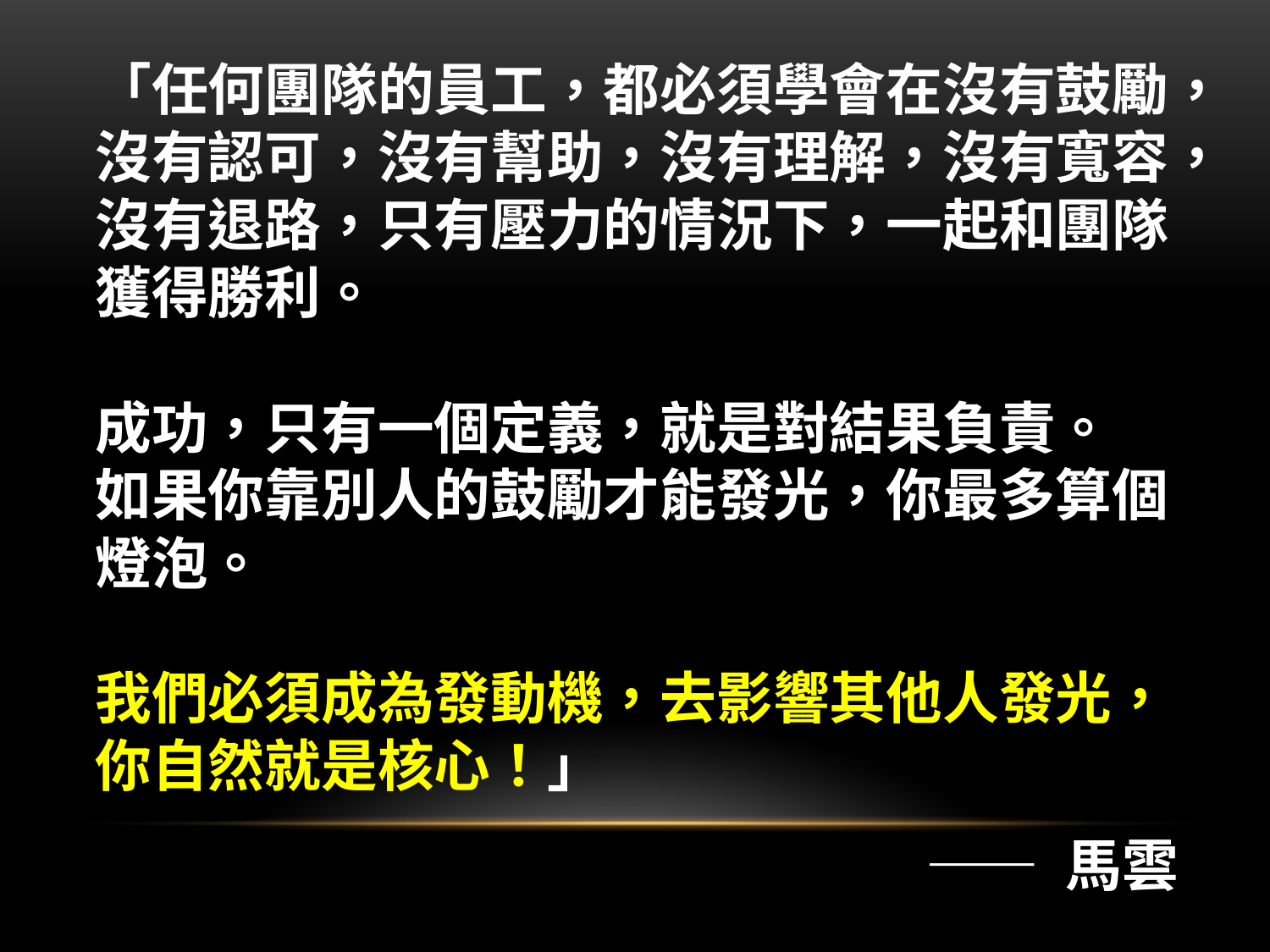

「任何團隊的員工，都必須學會在沒有鼓勵，沒有認可，沒有幫助，沒有理解，沒有寬容，沒有退路，只有壓力的情況下，一起和團隊獲得勝利。

成功，只有一個定義，就是對結果負責。
如果你靠別人的鼓勵才能發光，你最多算個燈泡。

我們必須成為發動機，去影響其他人發光，你自然就是核心！」
—— 馬雲